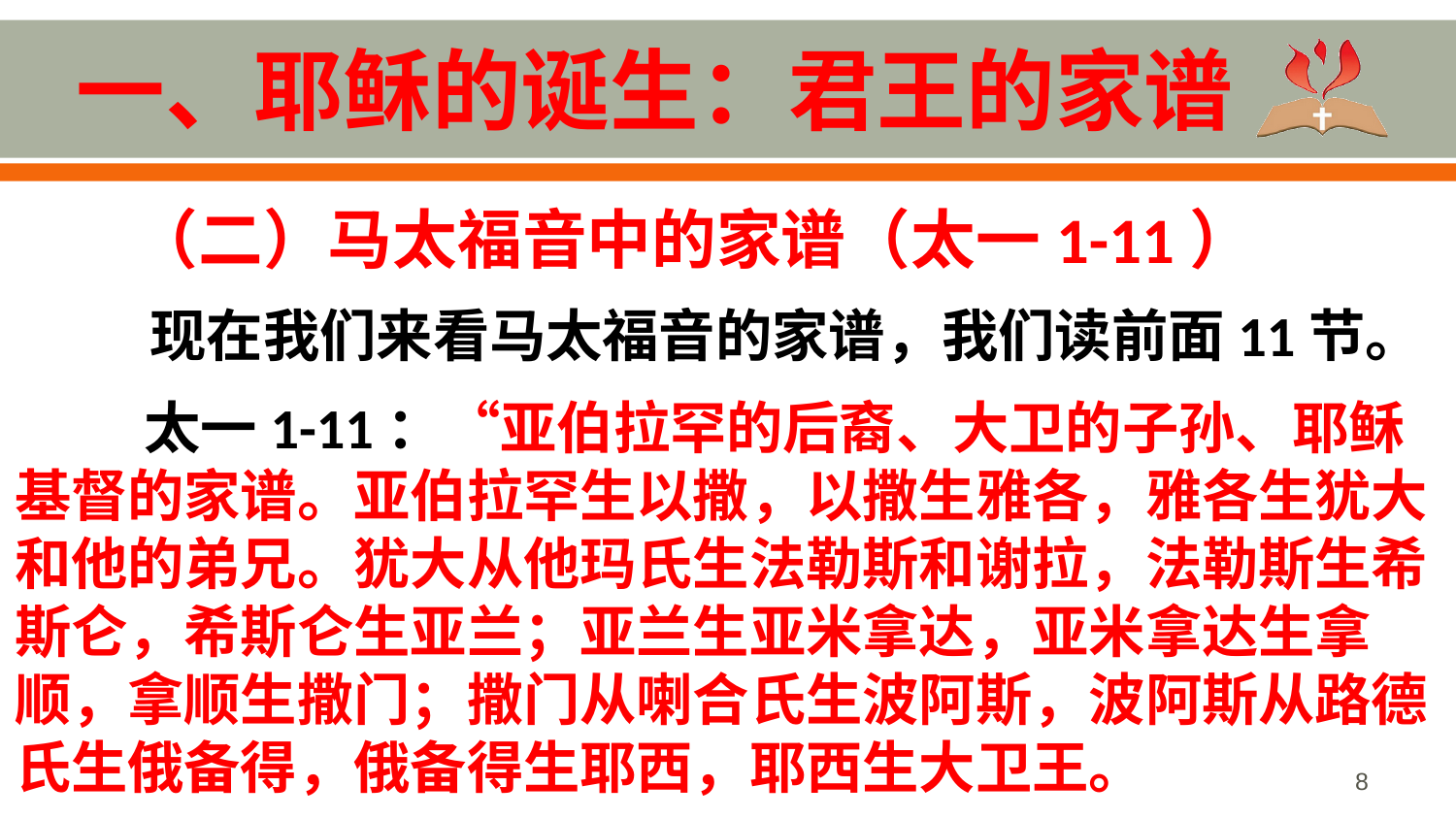

# 一、耶稣的诞生：君王的家谱
       （二）马太福音中的家谱（太一1-11）
 现在我们来看马太福音的家谱，我们读前面11节。
         太一1-11：“亚伯拉罕的后裔、大卫的子孙、耶稣基督的家谱。亚伯拉罕生以撒，以撒生雅各，雅各生犹大和他的弟兄。犹大从他玛氏生法勒斯和谢拉，法勒斯生希斯仑，希斯仑生亚兰；亚兰生亚米拿达，亚米拿达生拿顺，拿顺生撒门；撒门从喇合氏生波阿斯，波阿斯从路德氏生俄备得，俄备得生耶西，耶西生大卫王。

8